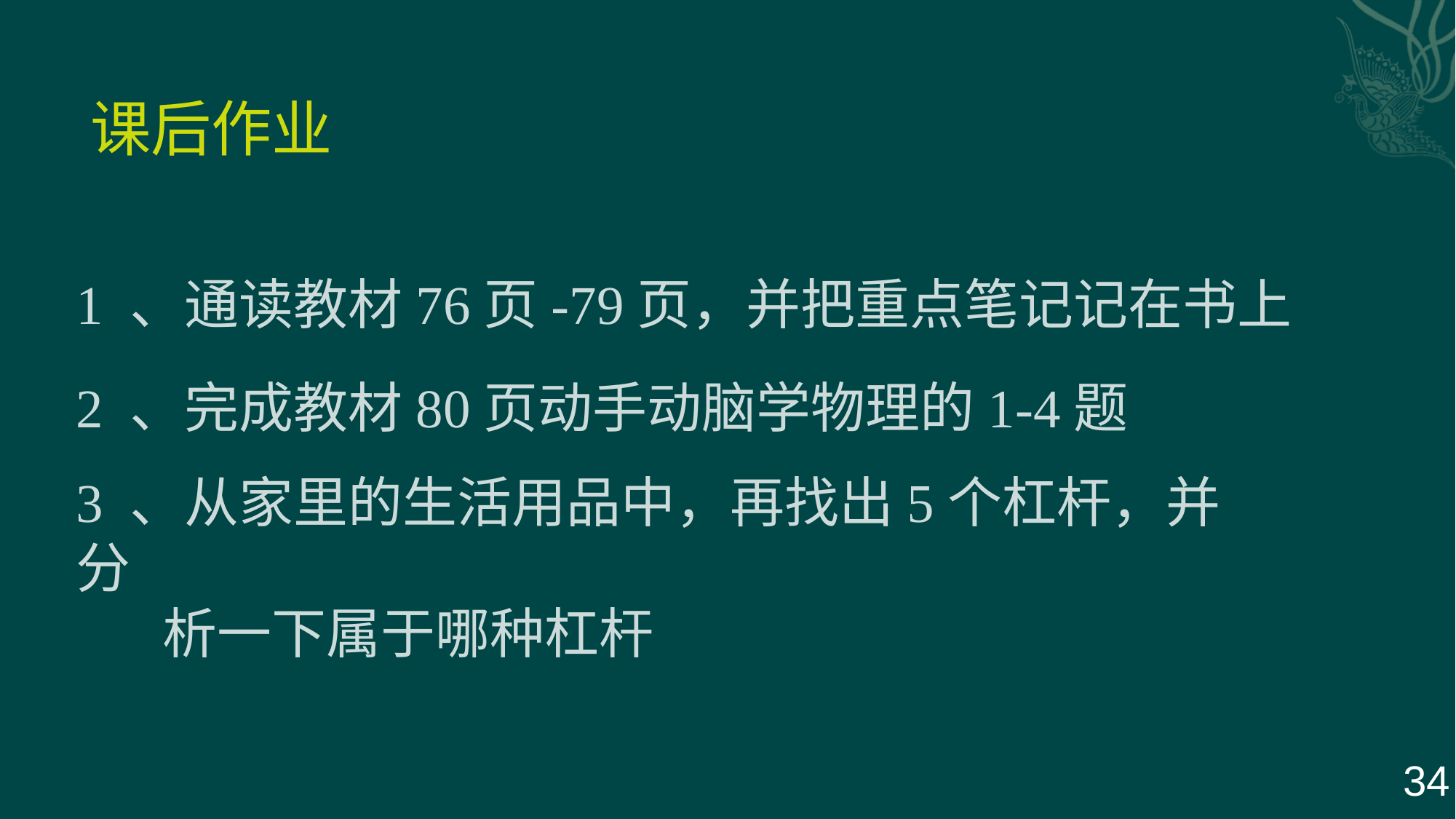

课后作业
1 、通读教材76页-79页，并把重点笔记记在书上
2 、完成教材80页动手动脑学物理的1-4题
3 、从家里的生活用品中，再找出5个杠杆，并分
      析一下属于哪种杠杆
34